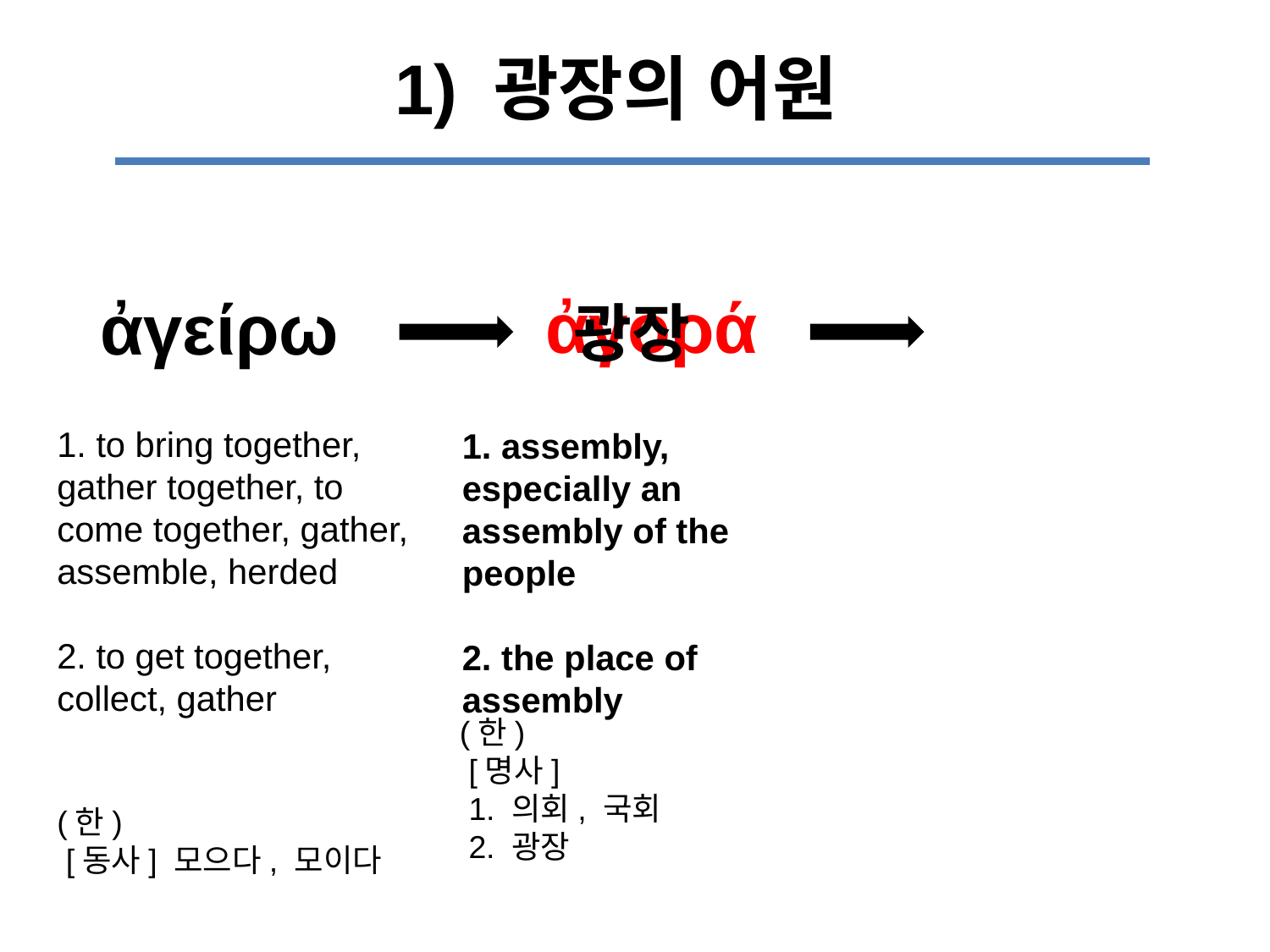

# 1) 광장의 어원
ἀγορά
ἀγείρω
광장

1. to bring together, gather together, to come together, gather, assemble, herded

2. to get together, collect, gather

1. assembly,   especially an assembly of the people

2. the place of   assembly

(한)
 [명사]
 1. 의회, 국회
 2. 광장
(한)
 [동사] 모으다, 모이다